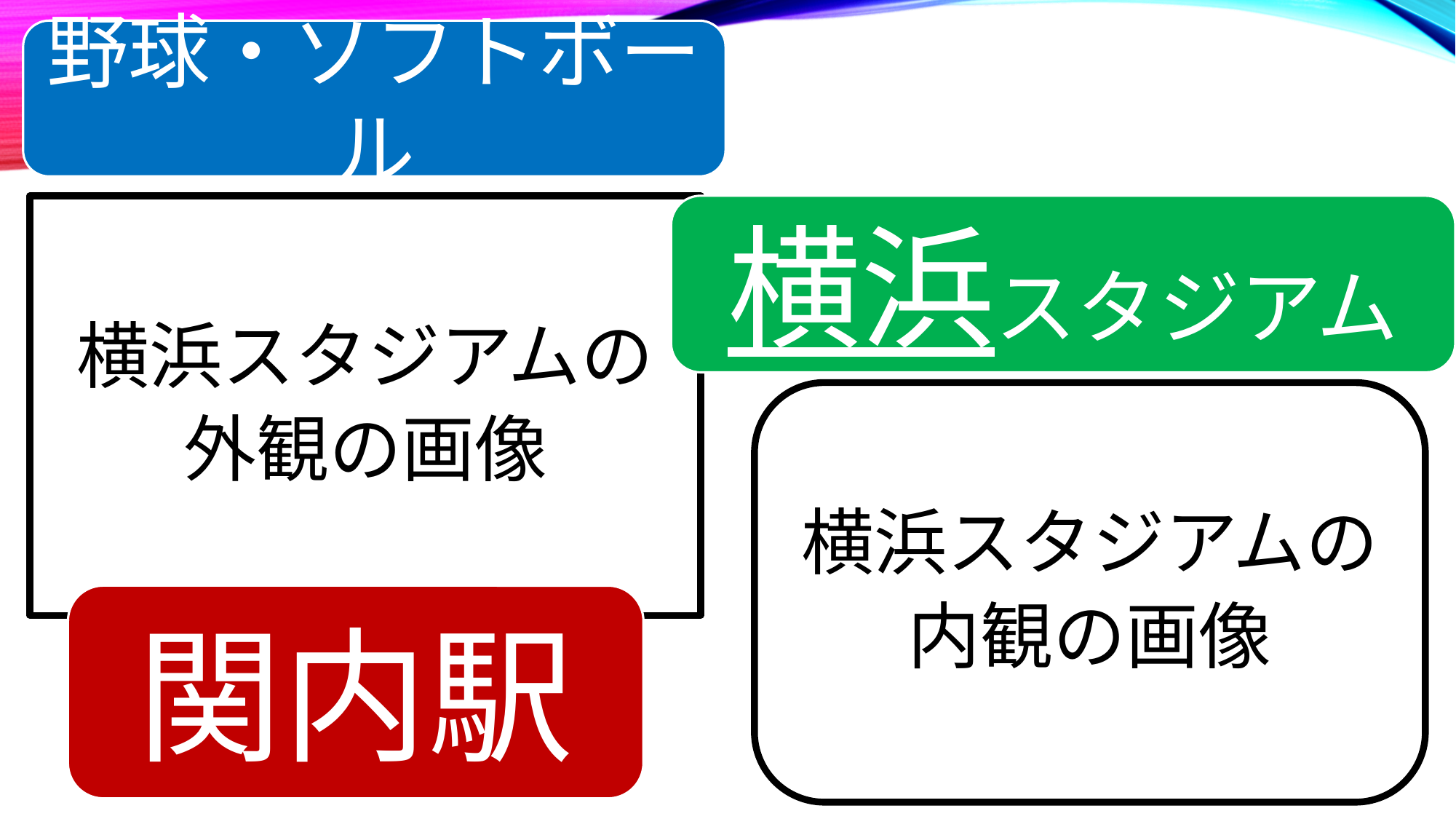

野球・ソフトボール
横浜スタジアムの
外観の画像
横浜スタジアム
横浜スタジアムの
内観の画像
関内駅